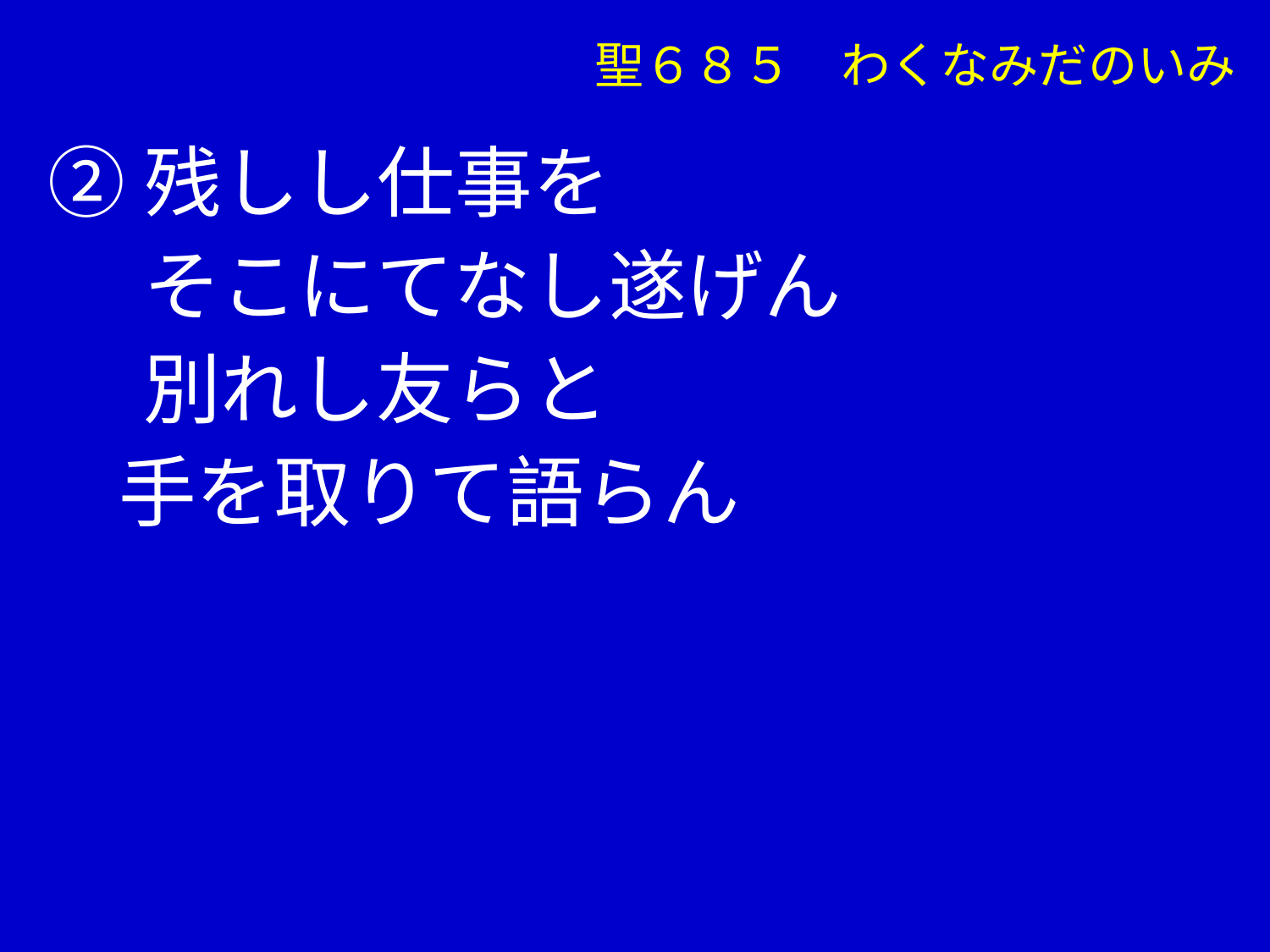

聖６８５　わくなみだのいみ
②残しし仕事を
　 そこにてなし遂げん
　 別れし友らと
   手を取りて語らん